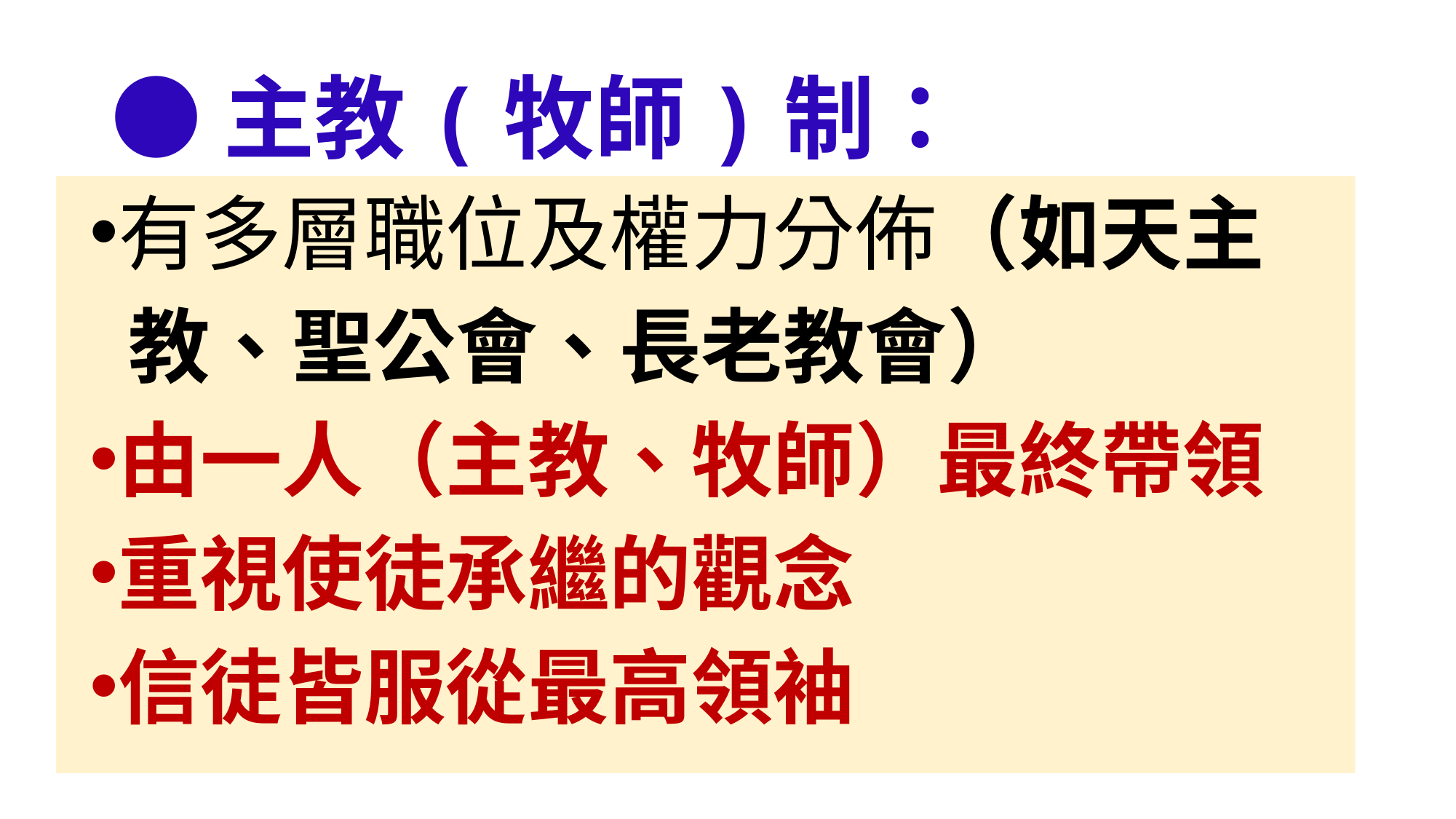

# ●主教(牧師)制：
有多層職位及權力分佈（如天主
 教、聖公會、長老教會）
由一人（主教、牧師）最終帶領
重視使徒承繼的觀念
信徒皆服從最高領袖